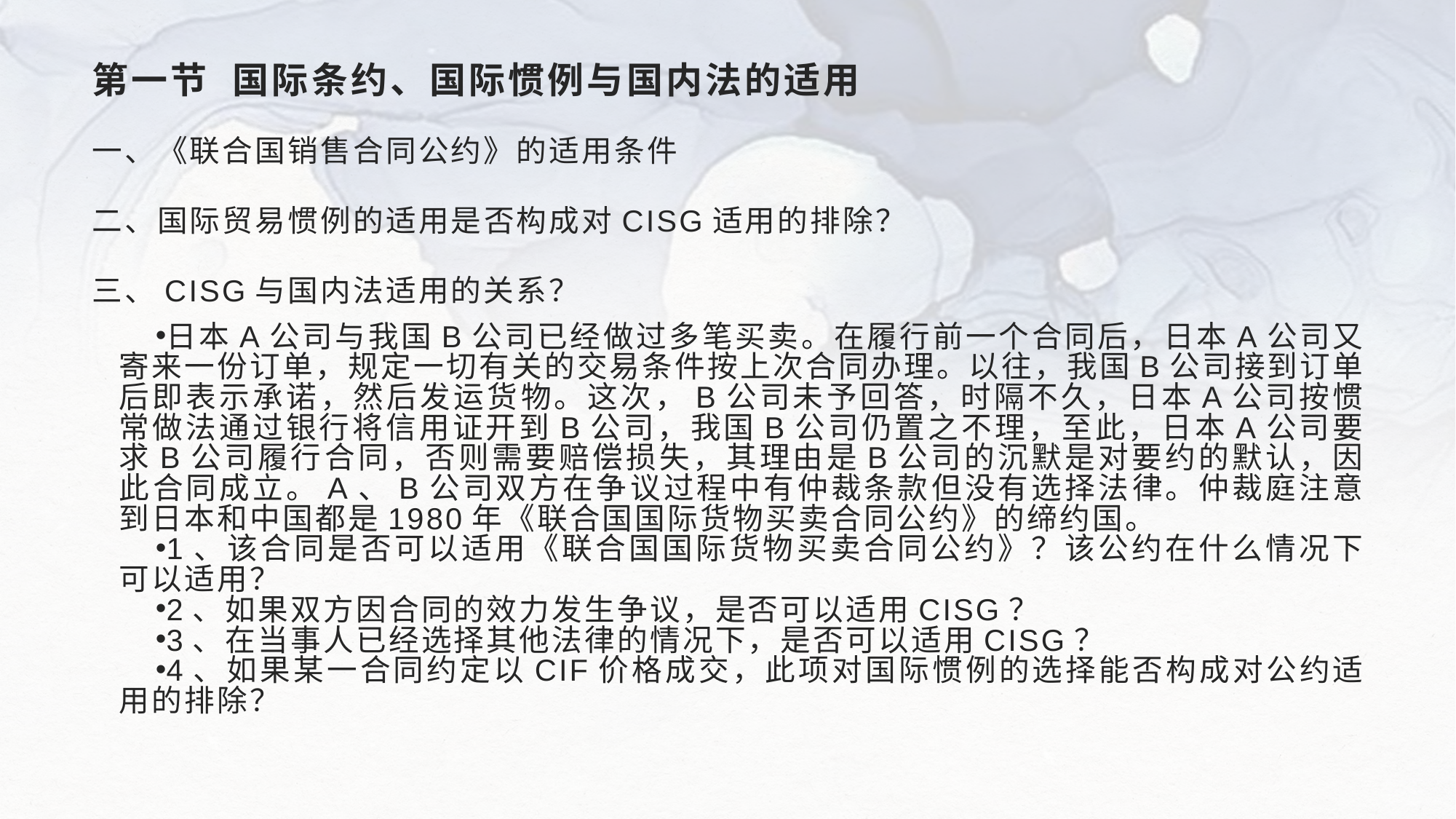

# 第一节  国际条约、国际惯例与国内法的适用
一、《联合国销售合同公约》的适用条件
二、国际贸易惯例的适用是否构成对CISG适用的排除？
三、CISG与国内法适用的关系？
日本A公司与我国B公司已经做过多笔买卖。在履行前一个合同后，日本A公司又寄来一份订单，规定一切有关的交易条件按上次合同办理。以往，我国B公司接到订单后即表示承诺，然后发运货物。这次，B公司未予回答，时隔不久，日本A公司按惯常做法通过银行将信用证开到B公司，我国B公司仍置之不理，至此，日本A公司要求B公司履行合同，否则需要赔偿损失，其理由是B公司的沉默是对要约的默认，因此合同成立。A、B公司双方在争议过程中有仲裁条款但没有选择法律。仲裁庭注意到日本和中国都是1980年《联合国国际货物买卖合同公约》的缔约国。
1、该合同是否可以适用《联合国国际货物买卖合同公约》？该公约在什么情况下可以适用？
2、如果双方因合同的效力发生争议，是否可以适用CISG？
3、在当事人已经选择其他法律的情况下，是否可以适用CISG？
4、如果某一合同约定以CIF价格成交，此项对国际惯例的选择能否构成对公约适用的排除？